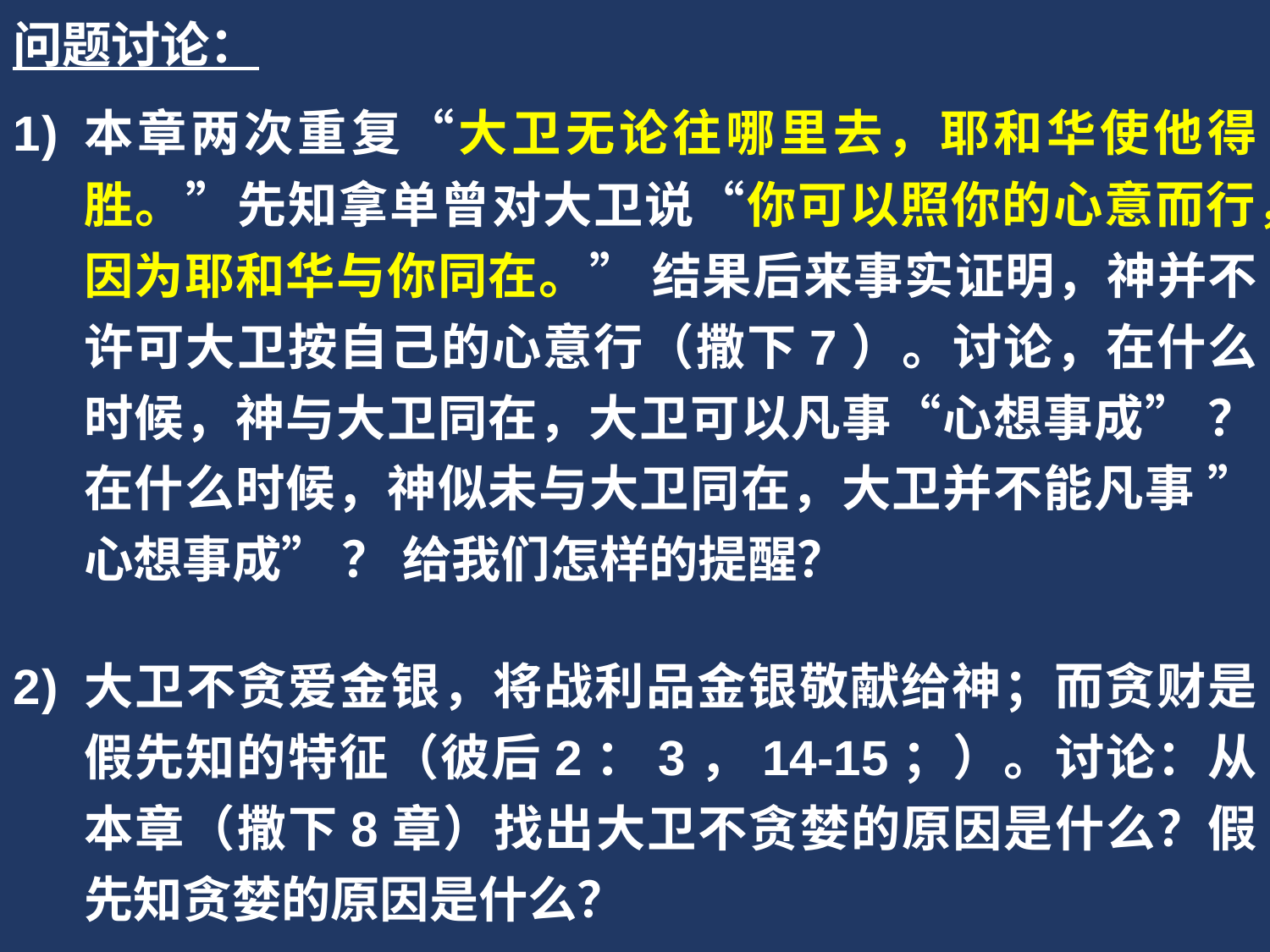

问题讨论：
本章两次重复“大卫无论往哪里去，耶和华使他得胜。”先知拿单曾对大卫说“你可以照你的心意而行，因为耶和华与你同在。” 结果后来事实证明，神并不许可大卫按自己的心意行（撒下7）。讨论，在什么时候，神与大卫同在，大卫可以凡事“心想事成” ？在什么时候，神似未与大卫同在，大卫并不能凡事 ”心想事成” ？ 给我们怎样的提醒？

大卫不贪爱金银，将战利品金银敬献给神；而贪财是假先知的特征（彼后2：3，14-15；）。讨论：从本章（撒下8章）找出大卫不贪婪的原因是什么？假先知贪婪的原因是什么？